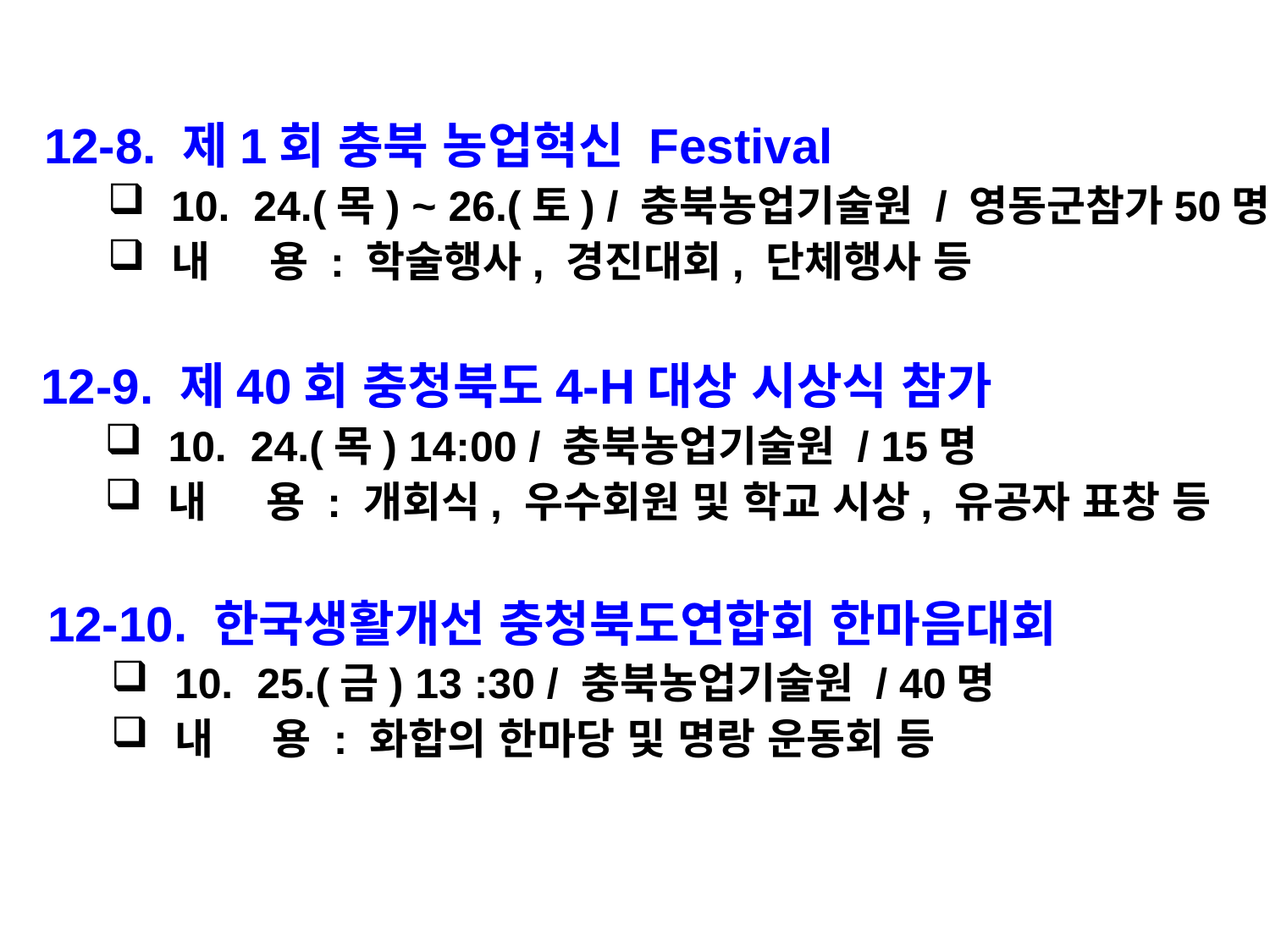

12-8. 제1회 충북 농업혁신 Festival
10.  24.(목) ~ 26.(토) / 충북농업기술원 / 영동군참가50명
내     용 : 학술행사, 경진대회, 단체행사 등

12-9. 제40회 충청북도4-H대상 시상식 참가
10.  24.(목) 14:00 / 충북농업기술원 / 15명
내     용 : 개회식, 우수회원 및 학교 시상, 유공자 표창 등

12-10. 한국생활개선 충청북도연합회 한마음대회
10.  25.(금) 13 :30 / 충북농업기술원 / 40명
내     용 : 화합의 한마당 및 명랑 운동회 등